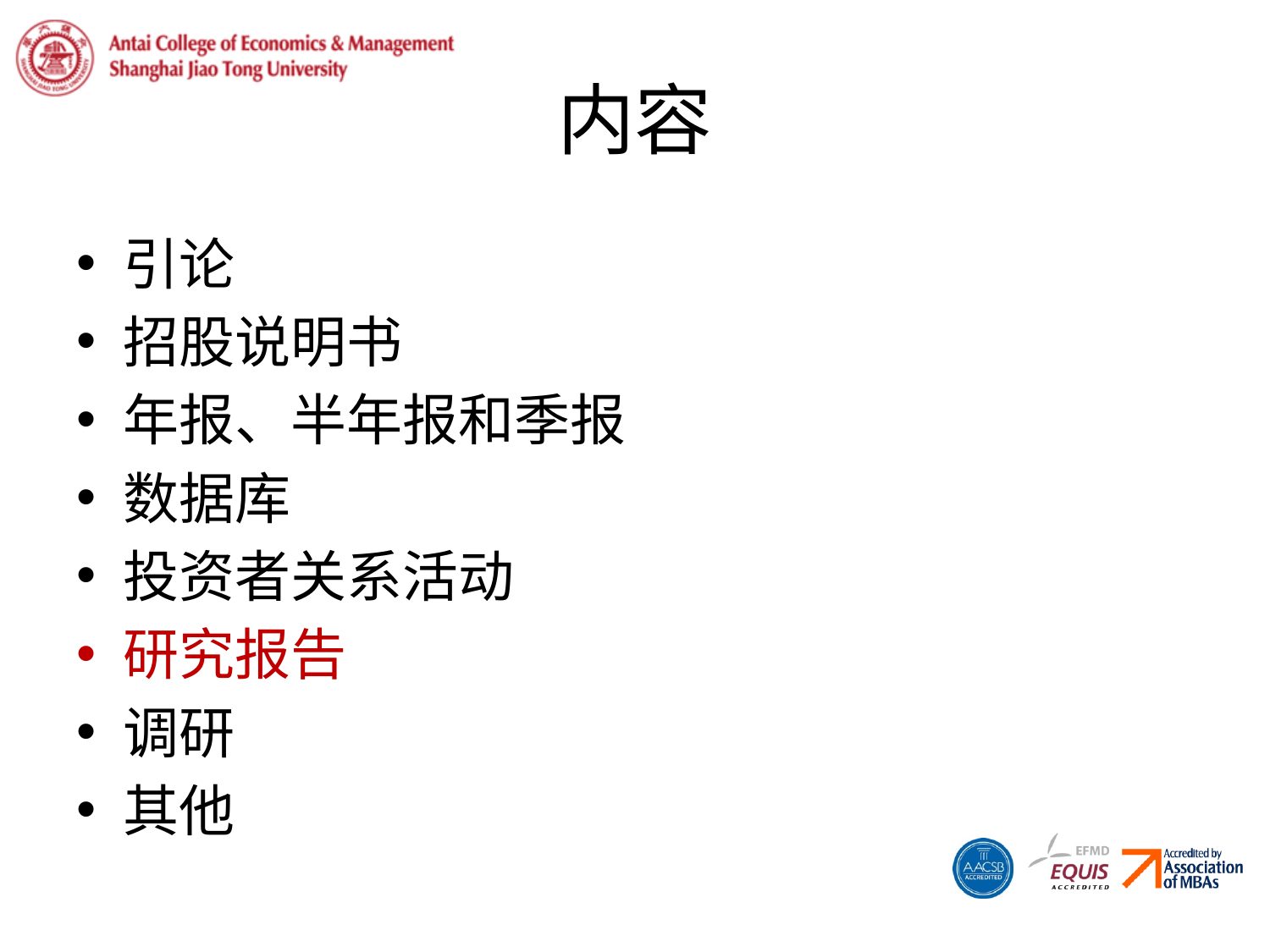

# 内容
引论
招股说明书
年报、半年报和季报
数据库
投资者关系活动
研究报告
调研
其他